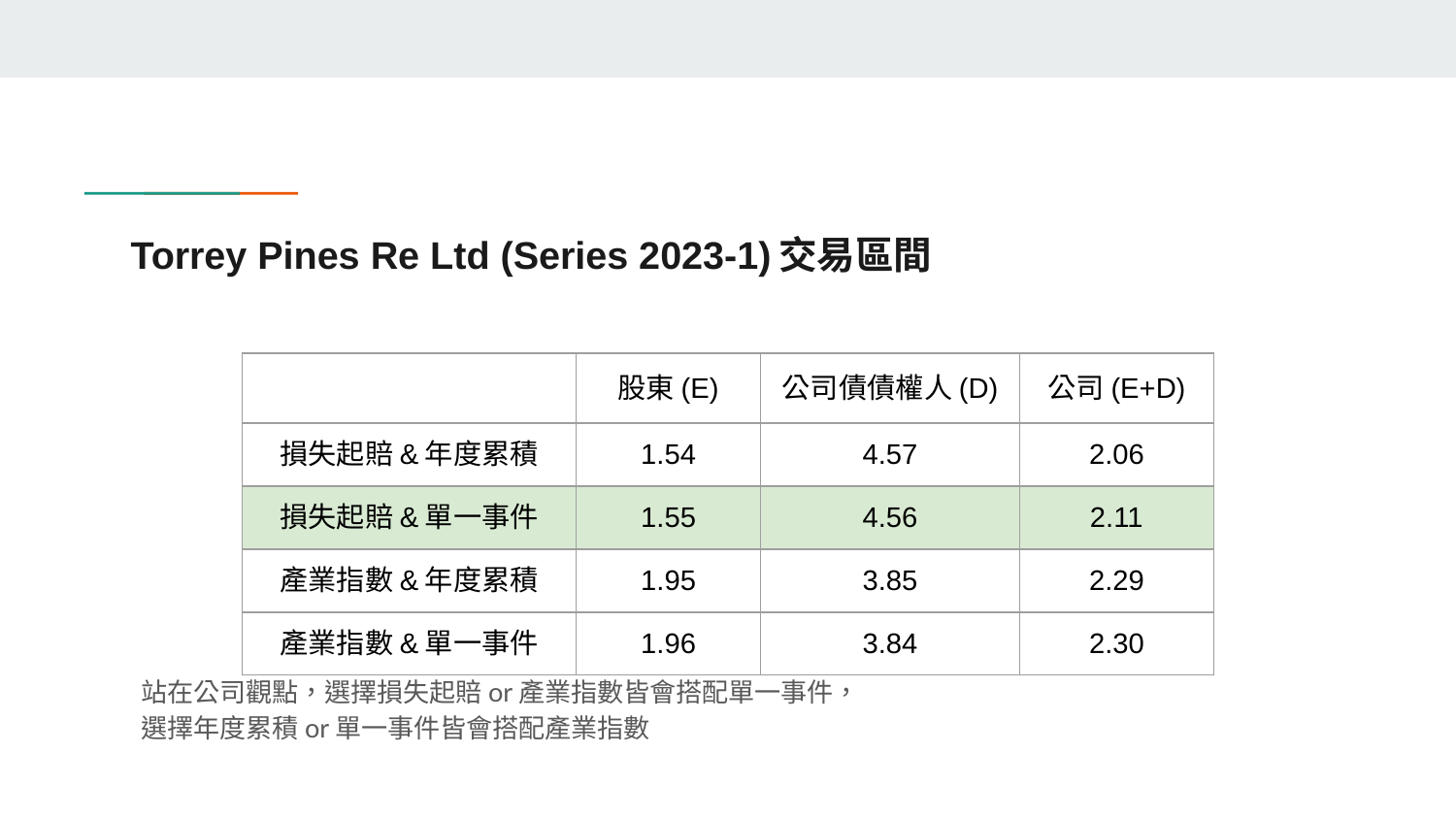

# Torrey Pines Re Ltd (Series 2023-1)交易區間
站在公司觀點，選擇損失起賠or產業指數皆會搭配單一事件，
選擇年度累積or單一事件皆會搭配產業指數

|  | 股東(E) | 公司債債權人(D) | 公司(E+D) |
| --- | --- | --- | --- |
| 損失起賠&年度累積 | 1.54 | 4.57 | 2.06 |
| 損失起賠&單一事件 | 1.55 | 4.56 | 2.11 |
| 產業指數&年度累積 | 1.95 | 3.85 | 2.29 |
| 產業指數&單一事件 | 1.96 | 3.84 | 2.30 |